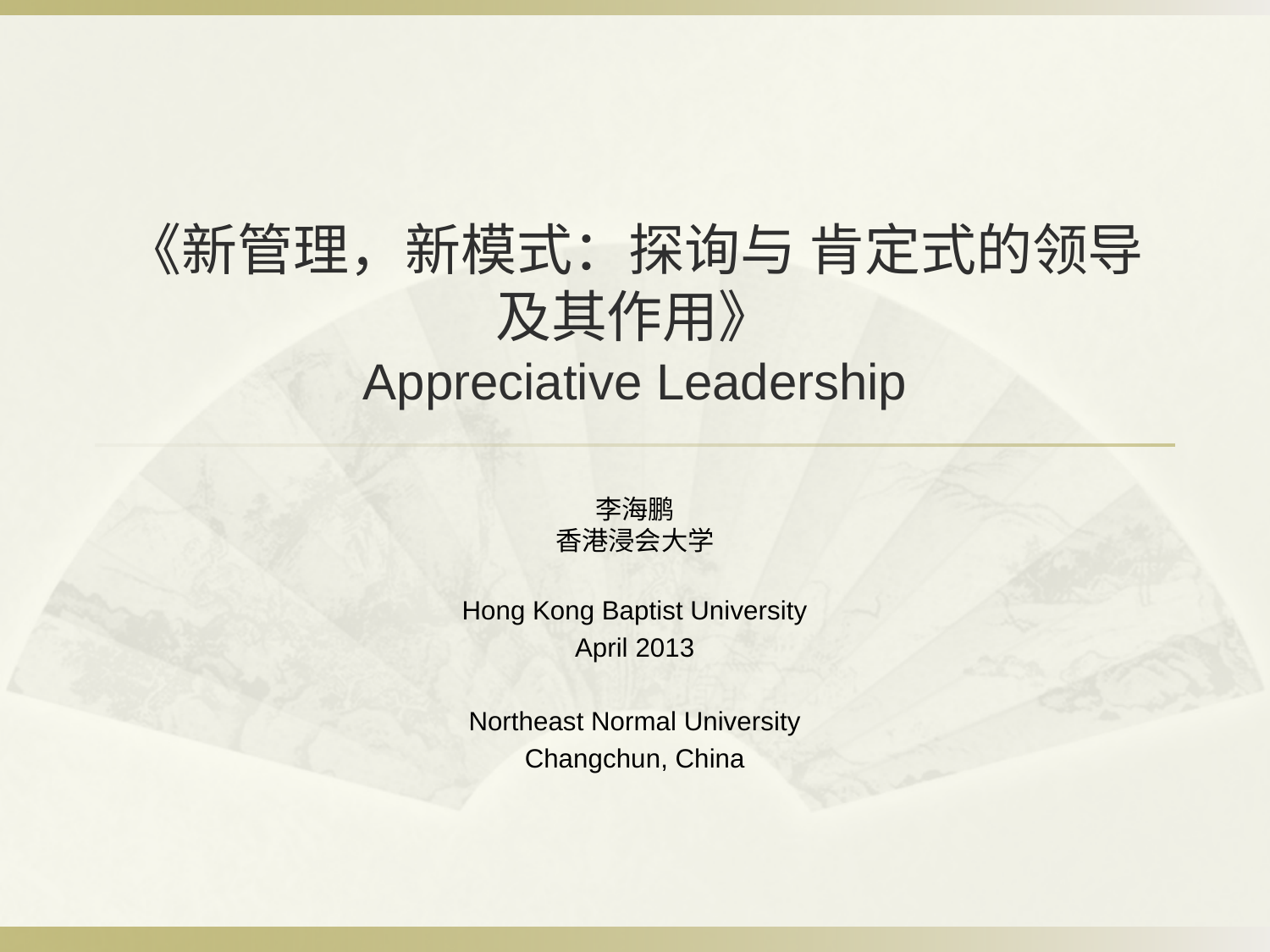

# 《新管理，新模式：探询与 肯定式的领导及其作用》 Appreciative Leadership
李海鹏
香港浸会大学
Hong Kong Baptist University
April 2013

Northeast Normal University
Changchun, China